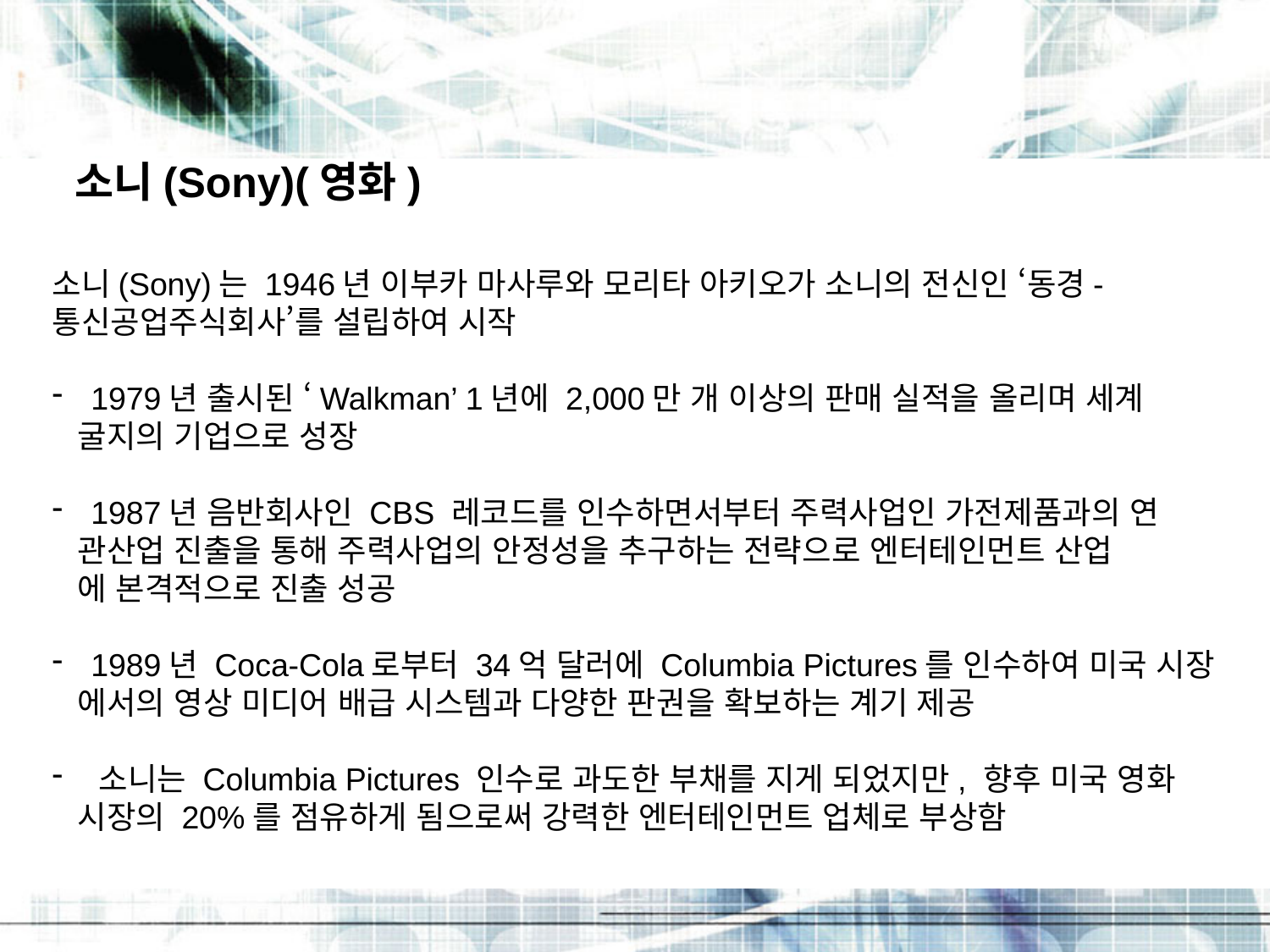

소니(Sony)(영화)
소니(Sony)는 1946년 이부카 마사루와 모리타 아키오가 소니의 전신인 ‘동경-통신공업주식회사’를 설립하여 시작

 1979년 출시된 ‘Walkman’ 1년에 2,000만 개 이상의 판매 실적을 올리며 세계
  굴지의 기업으로 성장

 1987년 음반회사인 CBS 레코드를 인수하면서부터 주력사업인 가전제품과의 연
  관산업 진출을 통해 주력사업의 안정성을 추구하는 전략으로 엔터테인먼트 산업
  에 본격적으로 진출 성공

 1989년 Coca-Cola로부터 34억 달러에 Columbia Pictures를 인수하여 미국 시장
  에서의 영상 미디어 배급 시스템과 다양한 판권을 확보하는 계기 제공

 소니는 Columbia Pictures 인수로 과도한 부채를 지게 되었지만, 향후 미국 영화
  시장의 20%를 점유하게 됨으로써 강력한 엔터테인먼트 업체로 부상함